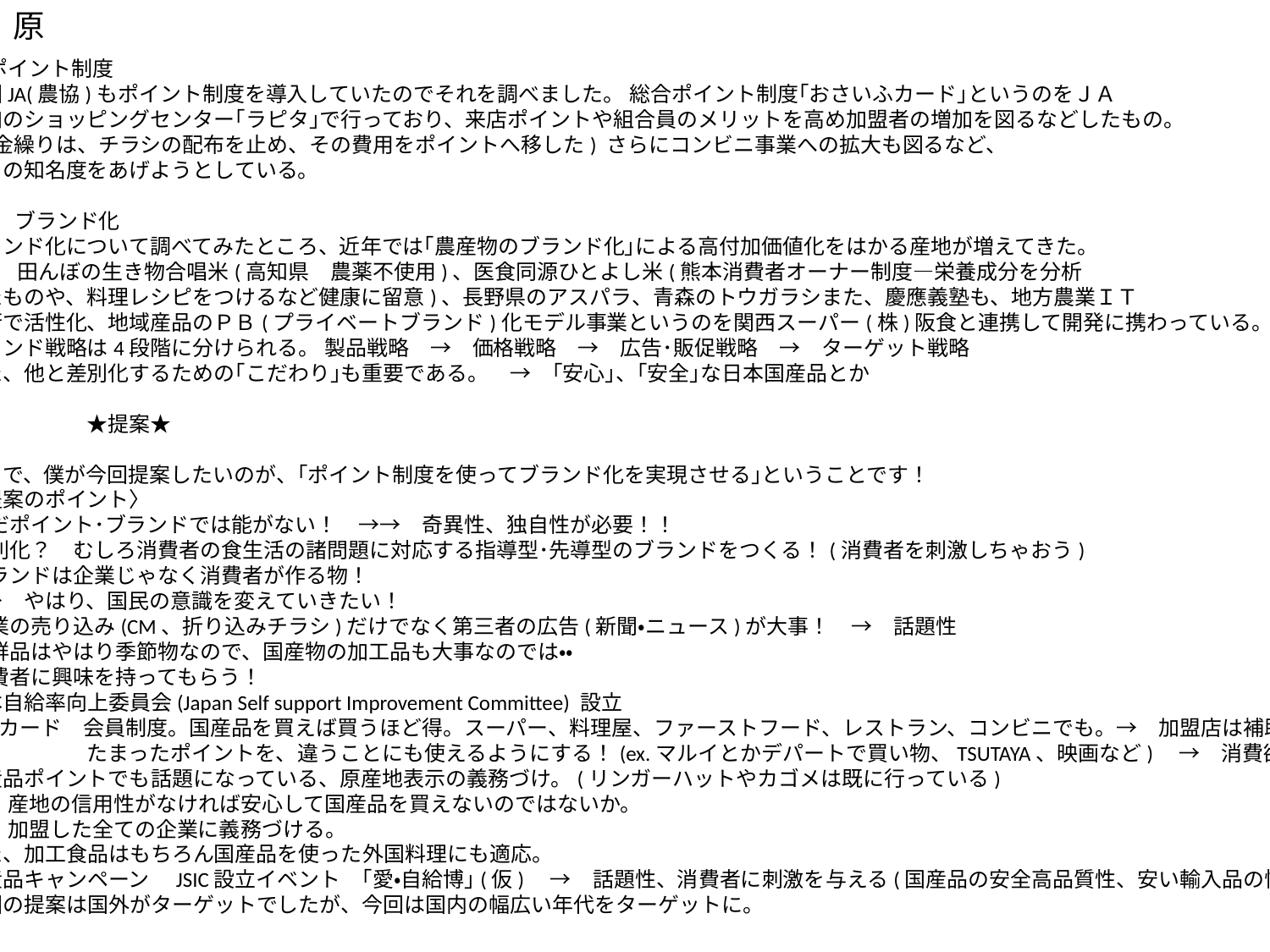

原
①ポイント制度
今回JA(農協)もポイント制度を導入していたのでそれを調べました。 総合ポイント制度｢おさいふカード｣というのをＪＡ
参加のショッピングセンター｢ラピタ｣で行っており、来店ポイントや組合員のメリットを高め加盟者の増加を図るなどしたもの。
(資金繰りは、チラシの配布を止め、その費用をポイントへ移した) さらにコンビニ事業への拡大も図るなど、
ＪＡの知名度をあげようとしている。

③      ブランド化
ブランド化について調べてみたところ、近年では｢農産物のブランド化｣による高付加価値化をはかる産地が増えてきた。
Ex.)　田んぼの生き物合唱米(高知県　農薬不使用)、医食同源ひとよし米(熊本消費者オーナー制度—栄養成分を分析
したものや、料理レシピをつけるなど健康に留意)、長野県のアスパラ、青森のトウガラシまた、慶應義塾も、地方農業ＩＴ
技術で活性化、地域産品のＰＢ(プライベートブランド)化モデル事業というのを関西スーパー(株)阪食と連携して開発に携わっている。
ブランド戦略は4段階に分けられる。 製品戦略　→　価格戦略　→　広告･販促戦略　→　ターゲット戦略
また、他と差別化するための｢こだわり｣も重要である。　→　｢安心｣、｢安全｣な日本国産品とか
　　　　　　★提案★
ここで、僕が今回提案したいのが、｢ポイント制度を使ってブランド化を実現させる｣ということです！
〈提案のポイント〉
・ただポイント･ブランドでは能がない！　→→　奇異性、独自性が必要！！
・差別化？　むしろ消費者の食生活の諸問題に対応する指導型･先導型のブランドをつくる！(消費者を刺激しちゃおう)
・ブランドは企業じゃなく消費者が作る物！
　→　やはり、国民の意識を変えていきたい！
・企業の売り込み(CM、折り込みチラシ)だけでなく第三者の広告(新聞・ニュース)が大事！　→　話題性
・生鮮品はやはり季節物なので、国産物の加工品も大事なのでは・・
・消費者に興味を持ってもらう！
日本自給率向上委員会(Japan Self support Improvement Committee) 設立
JSICカード　会員制度。国産品を買えば買うほど得。スーパー、料理屋、ファーストフード、レストラン、コンビニでも。→　加盟店は補助金
　　　　　　たまったポイントを、違うことにも使えるようにする！(ex.マルイとかデパートで買い物、TSUTAYA、映画など)　→　消費欲求を刺激
国産品ポイントでも話題になっている、原産地表示の義務づけ。(リンガーハットやカゴメは既に行っている)
→　産地の信用性がなければ安心して国産品を買えないのではないか。
→　加盟した全ての企業に義務づける。
また、加工食品はもちろん国産品を使った外国料理にも適応。
国産品キャンペーン　JSIC設立イベント　｢愛・自給博｣(仮)　→　話題性、消費者に刺激を与える(国産品の安全高品質性、安い輸入品の怖さを伝える)
前回の提案は国外がターゲットでしたが、今回は国内の幅広い年代をターゲットに。